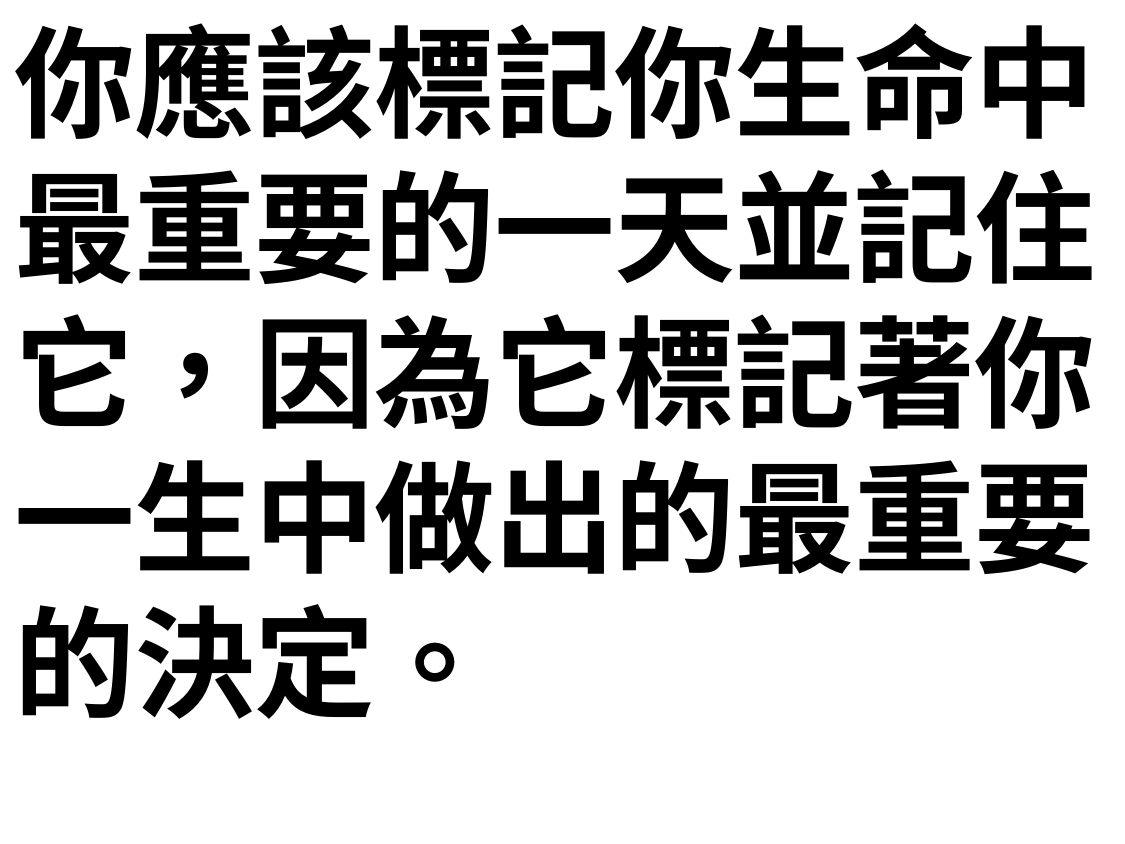

你應該標記你生命中最重要的一天並記住它，因為它標記著你一生中做出的最重要的決定。